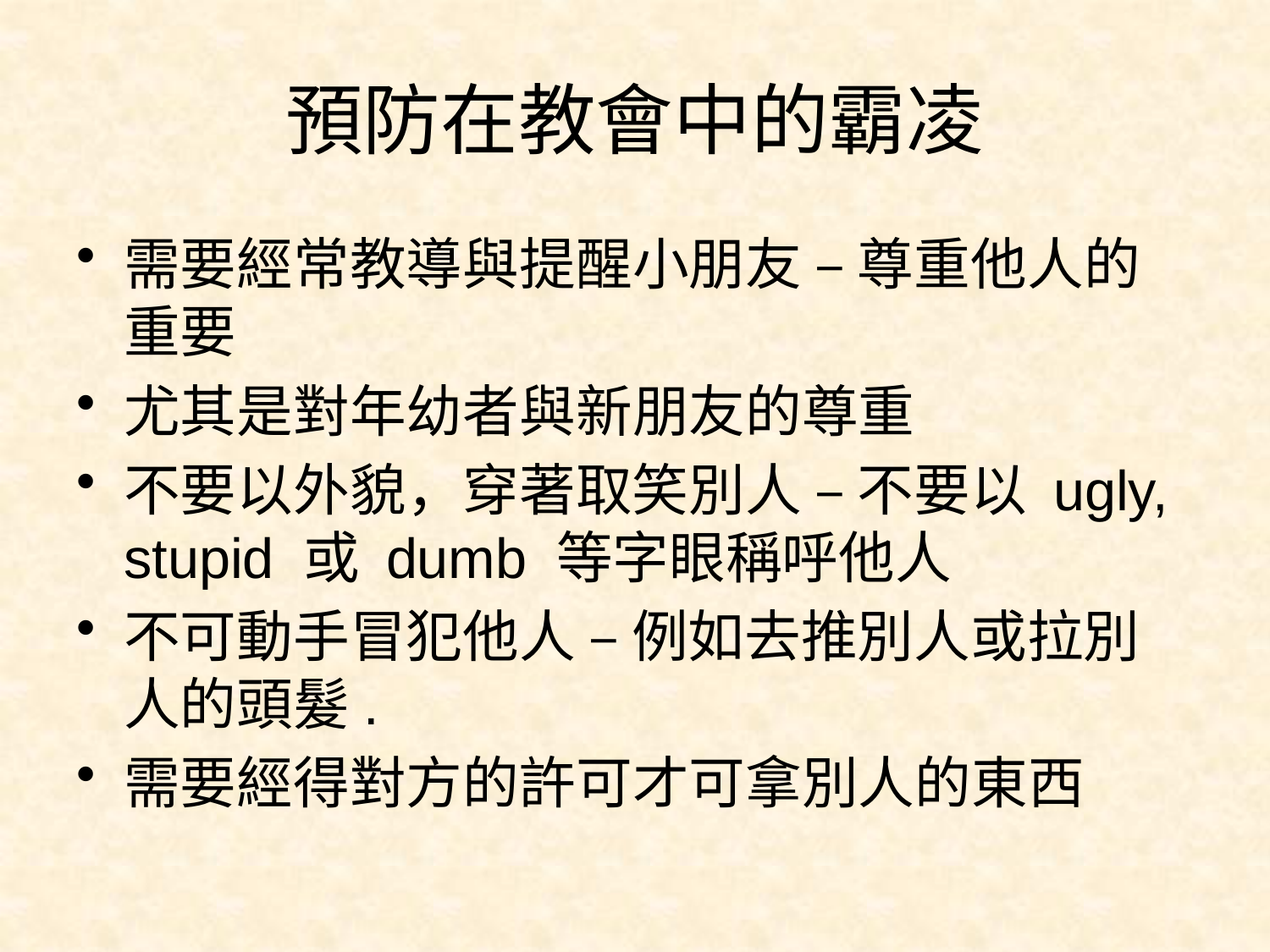

# 預防在教會中的霸凌
需要經常教導與提醒小朋友 – 尊重他人的重要
尤其是對年幼者與新朋友的尊重
不要以外貌，穿著取笑別人 – 不要以 ugly, stupid 或 dumb 等字眼稱呼他人
不可動手冒犯他人 – 例如去推別人或拉別人的頭髮.
需要經得對方的許可才可拿別人的東西